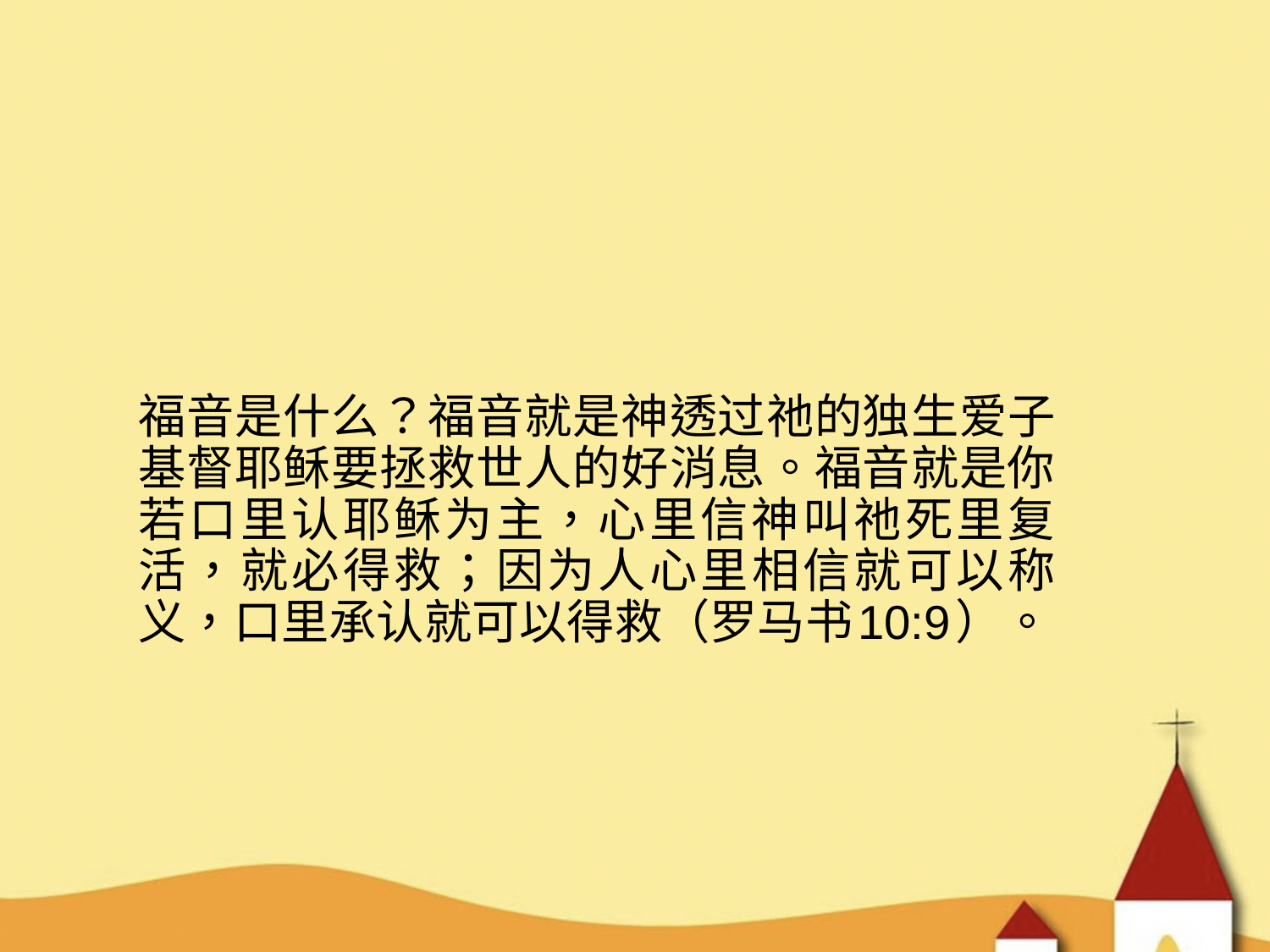

#
福音是什么？福音就是神透过祂的独生爱子基督耶稣要拯救世人的好消息。福音就是你若口里认耶稣为主，心里信神叫祂死里复活，就必得救；因为人心里相信就可以称义，口里承认就可以得救（罗马书10:9）。